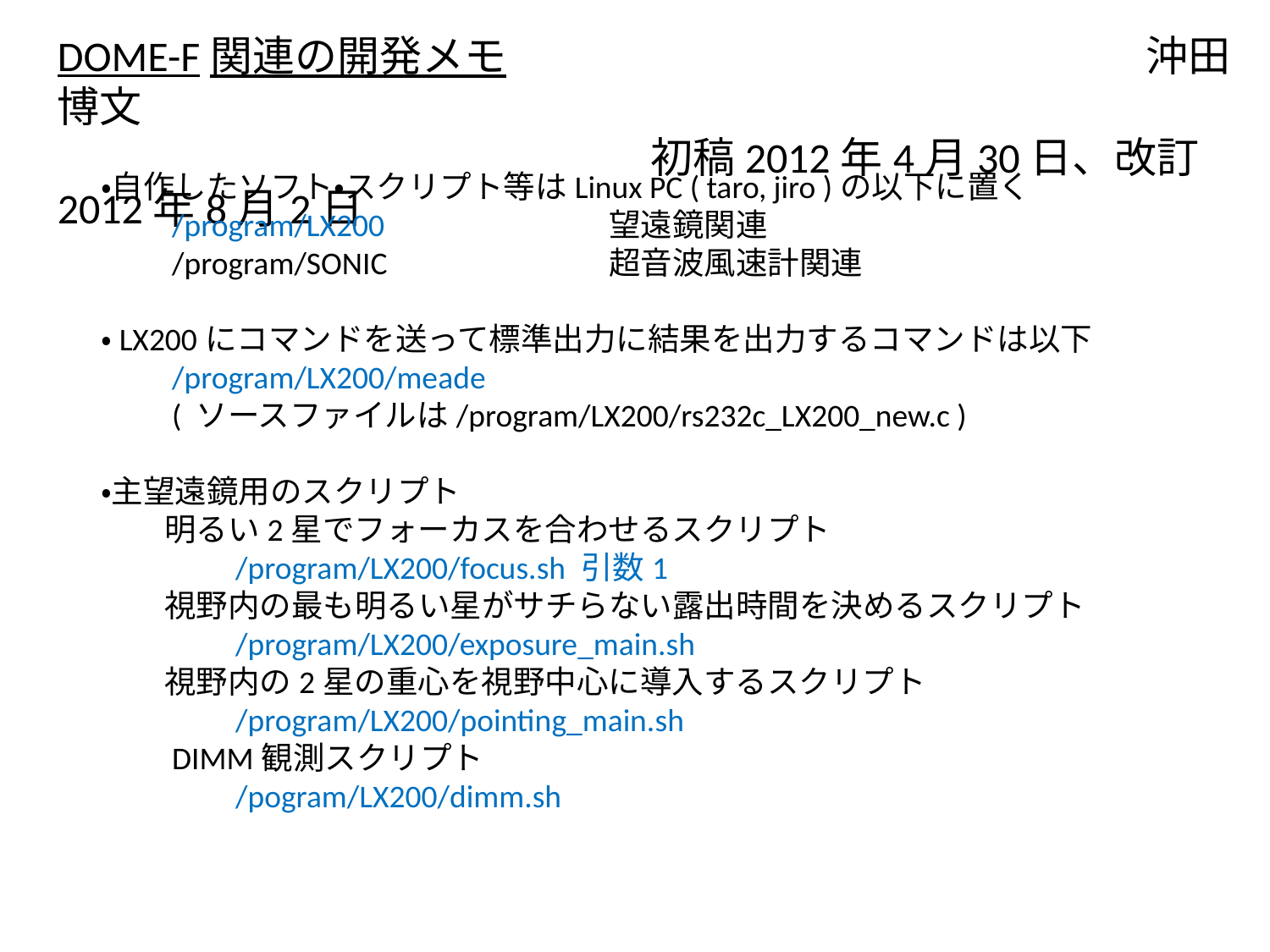

DOME-F関連の開発メモ	                     　　　　　　　　　沖田博文
　　　　　　　　　　　　　　初稿2012年4月30日、改訂2012年8月2日
・自作したソフト・スクリプト等はLinux PC ( taro, jiro )の以下に置く
　　/program/LX200		望遠鏡関連
　　/program/SONIC		超音波風速計関連

・LX200にコマンドを送って標準出力に結果を出力するコマンドは以下
　　/program/LX200/meade
　　( ソースファイルは/program/LX200/rs232c_LX200_new.c )

・主望遠鏡用のスクリプト
　　明るい2星でフォーカスを合わせるスクリプト
　　　　/program/LX200/focus.sh 引数1
　　視野内の最も明るい星がサチらない露出時間を決めるスクリプト
　　　　/program/LX200/exposure_main.sh
　　視野内の2星の重心を視野中心に導入するスクリプト
　　　　/program/LX200/pointing_main.sh
　　DIMM観測スクリプト
　　　　/pogram/LX200/dimm.sh